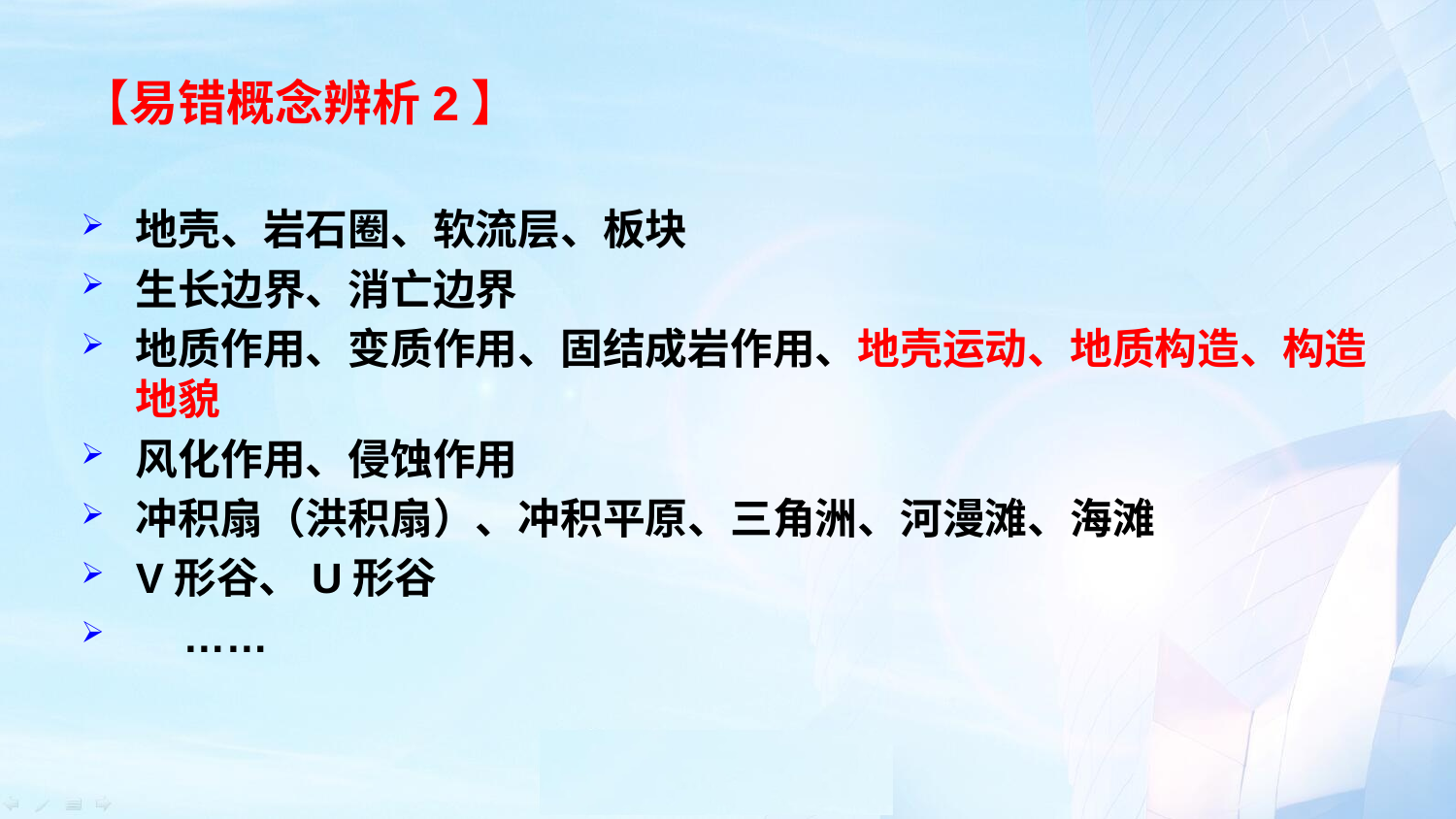

【易错概念辨析2】

地壳、岩石圈、软流层、板块
生长边界、消亡边界
地质作用、变质作用、固结成岩作用、地壳运动、地质构造、构造地貌
风化作用、侵蚀作用
冲积扇（洪积扇）、冲积平原、三角洲、河漫滩、海滩
V形谷、U形谷
    ……